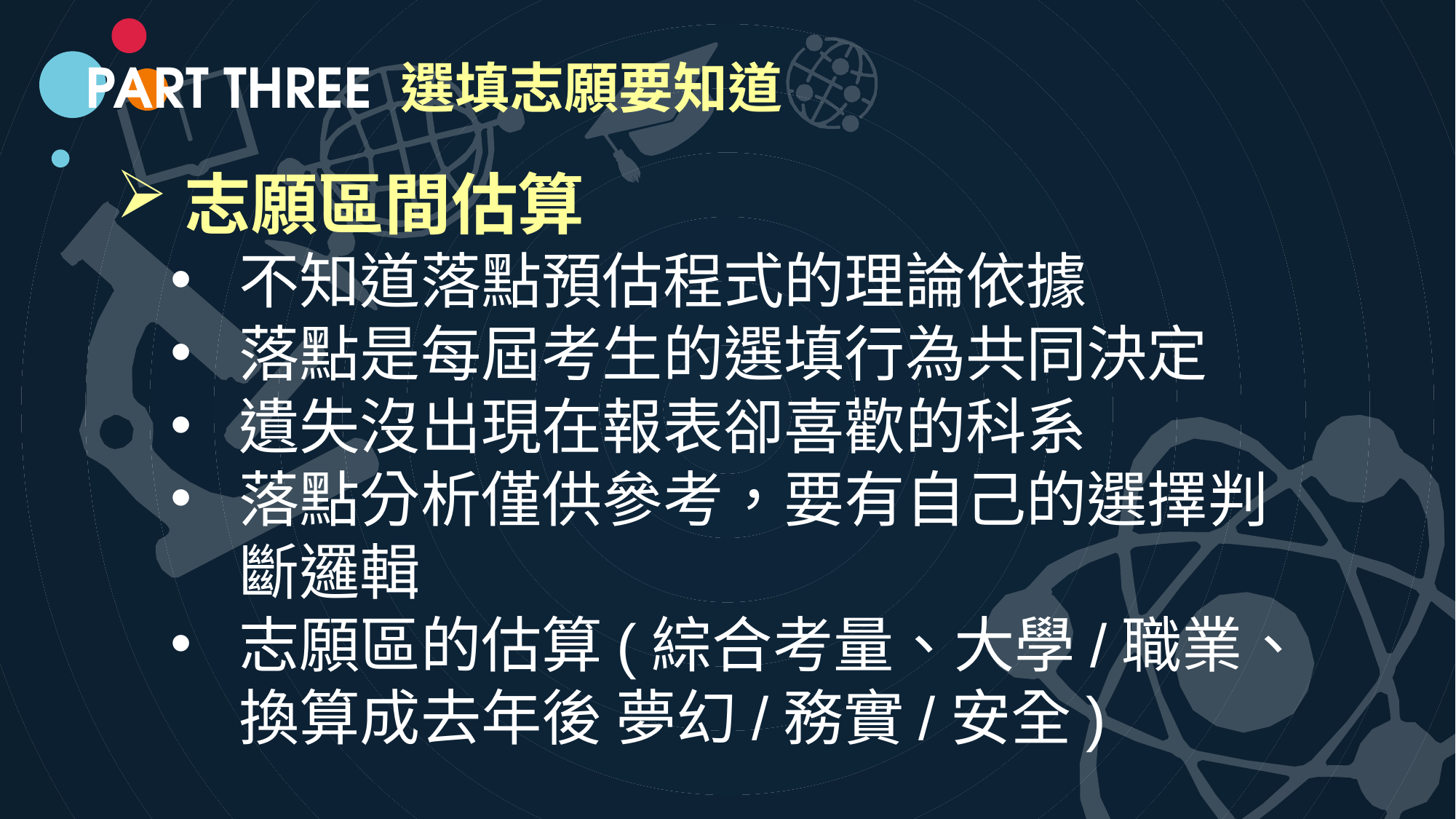

PART THREE 選填志願要知道

志願區間估算
不知道落點預估程式的理論依據
落點是每屆考生的選填行為共同決定
遺失沒出現在報表卻喜歡的科系
落點分析僅供參考，要有自己的選擇判斷邏輯
志願區的估算(綜合考量、大學/職業、換算成去年後 夢幻/務實/安全)